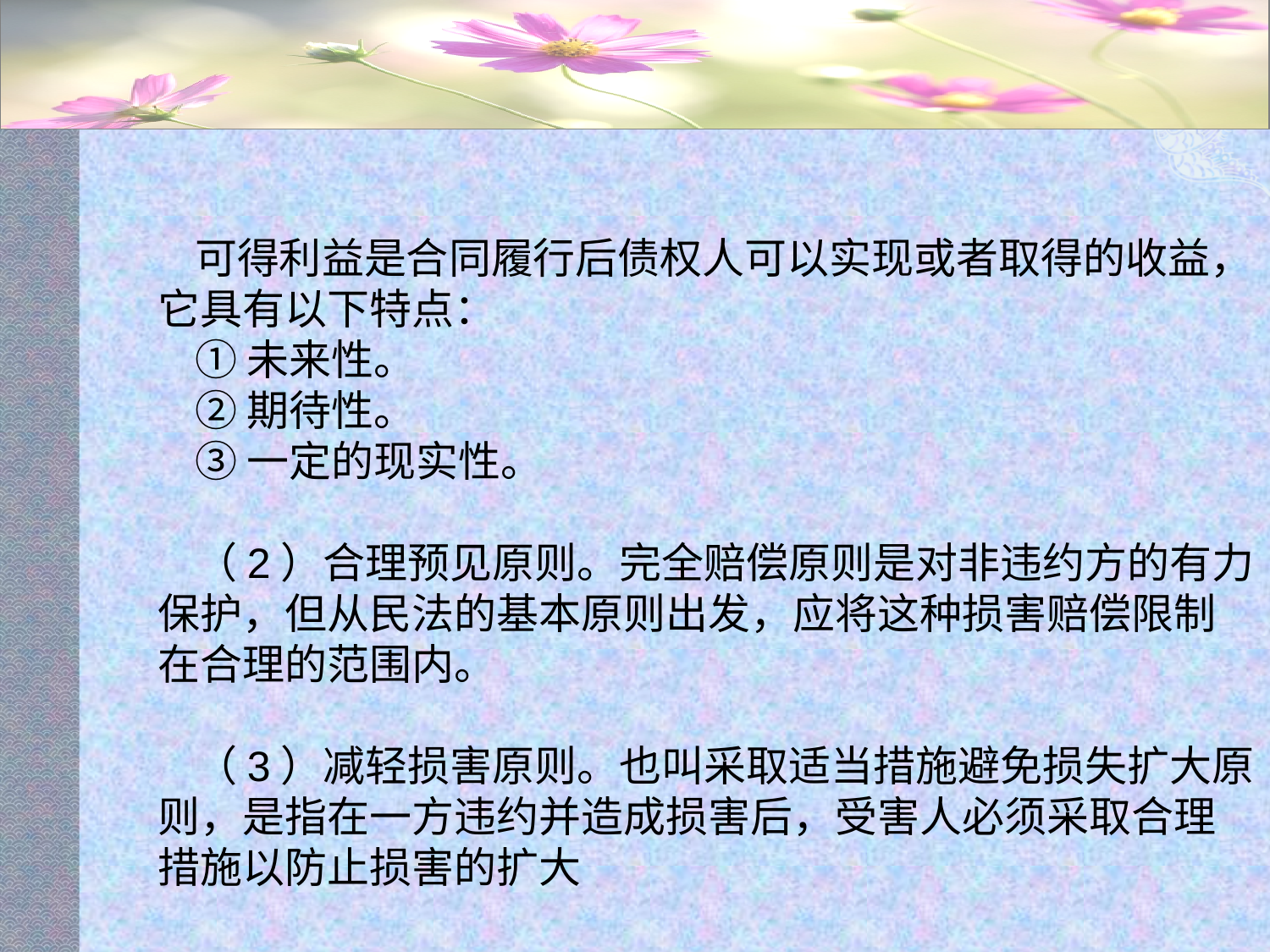

#
可得利益是合同履行后债权人可以实现或者取得的收益，它具有以下特点：
①未来性。
②期待性。
③一定的现实性。

（2）合理预见原则。完全赔偿原则是对非违约方的有力保护，但从民法的基本原则出发，应将这种损害赔偿限制在合理的范围内。

（3）减轻损害原则。也叫采取适当措施避免损失扩大原则，是指在一方违约并造成损害后，受害人必须采取合理措施以防止损害的扩大